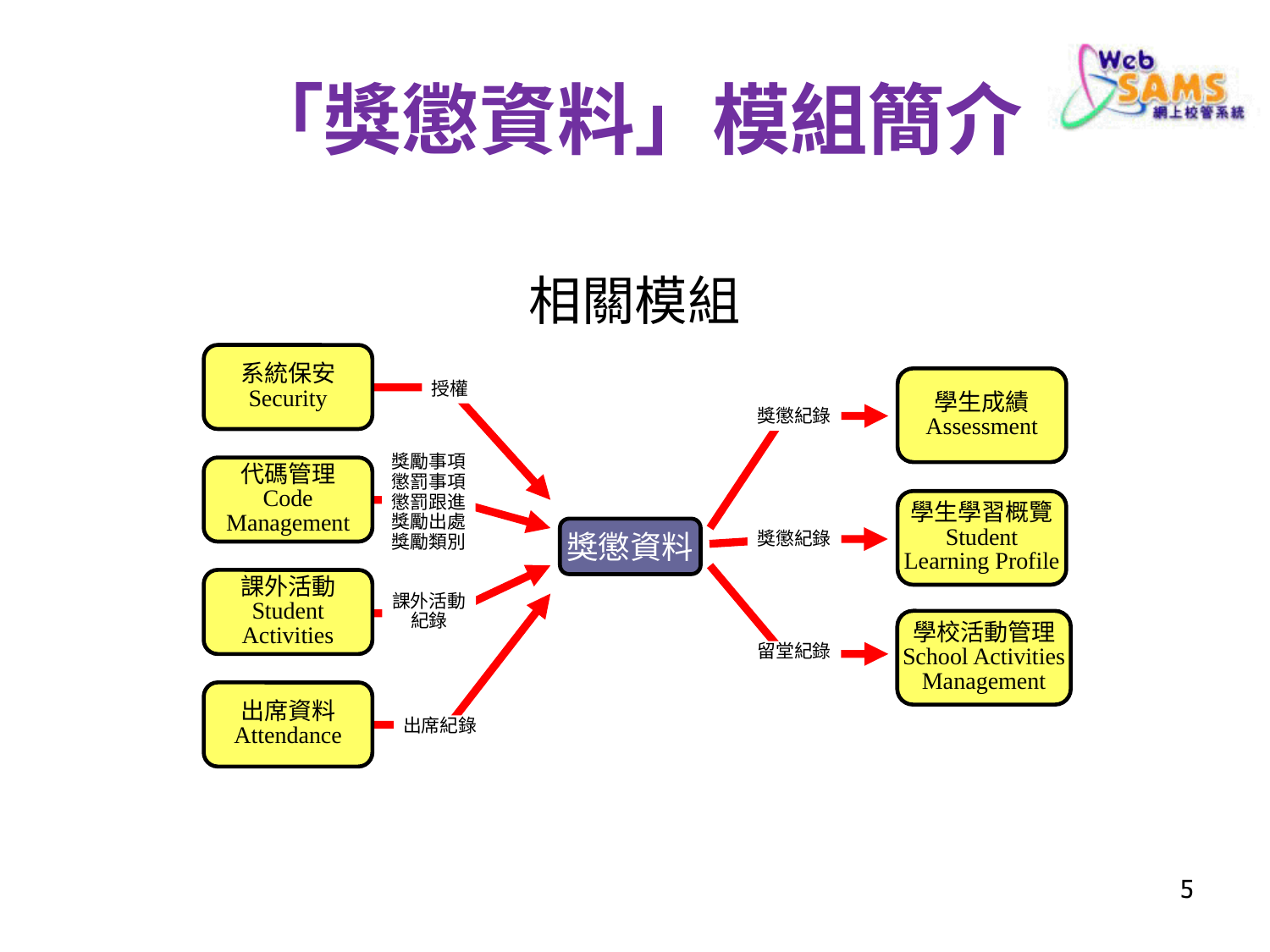

# 「獎懲資料」模組簡介

相關模組
系統保安
Security
授權

獎勵事項
懲罰事項
懲罰跟進
獎勵出處
獎勵類別
代碼管理
Code
Management

課外活動
Student
Activities
課外活動 紀錄

出席資料
Attendance
出席紀錄
學生成績
Assessment
獎懲紀錄

學生學習概覽
Student
Learning Profile
獎懲紀錄

學校活動管理
 School Activities
Management
留堂紀錄
獎懲資料
5